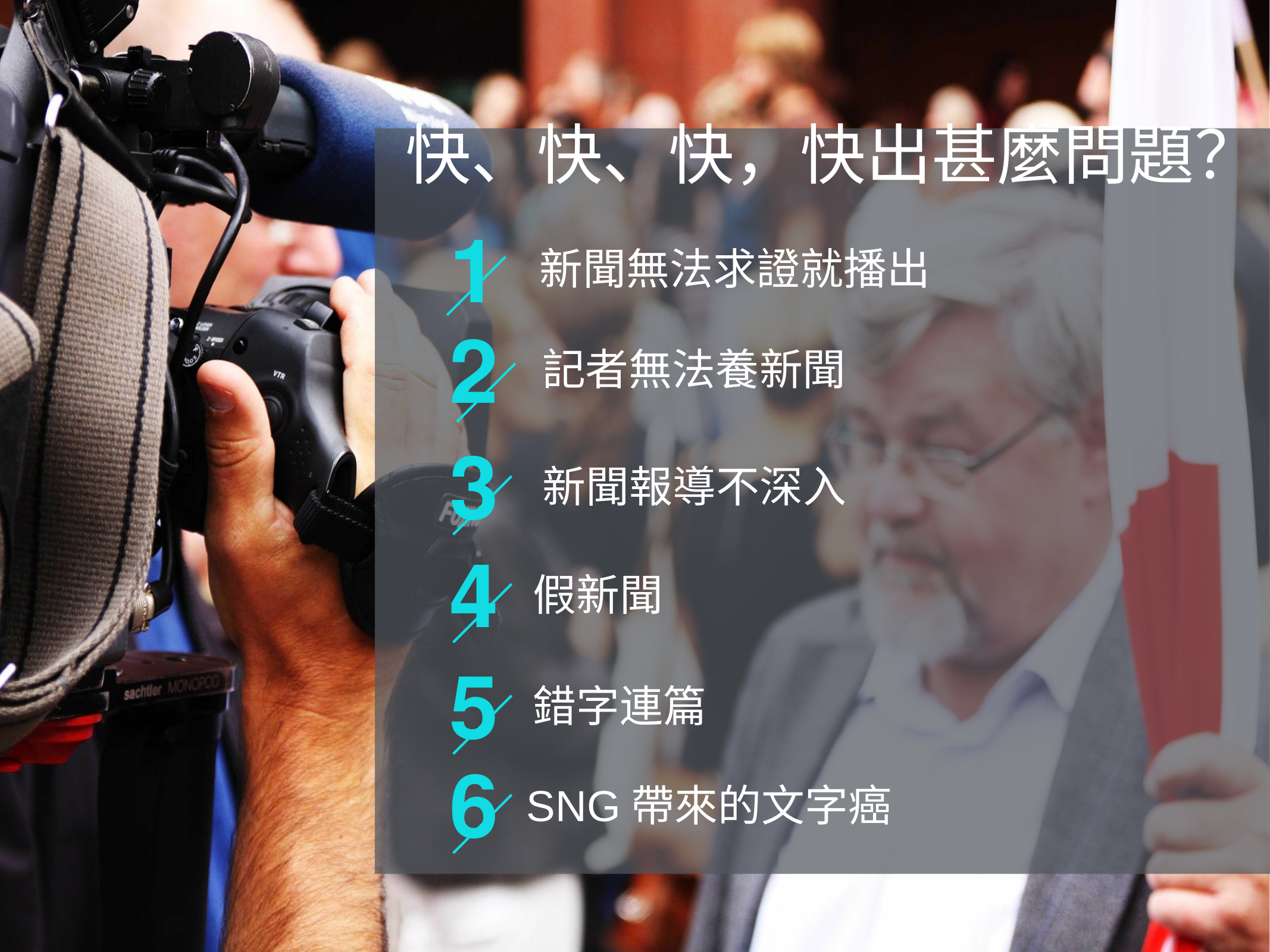

快、快、快，快出甚麼問題？

1
新聞無法求證就播出

2
記者無法養新聞

3
新聞報導不深入

4
假新聞

5
錯字連篇

6
SNG帶來的文字癌